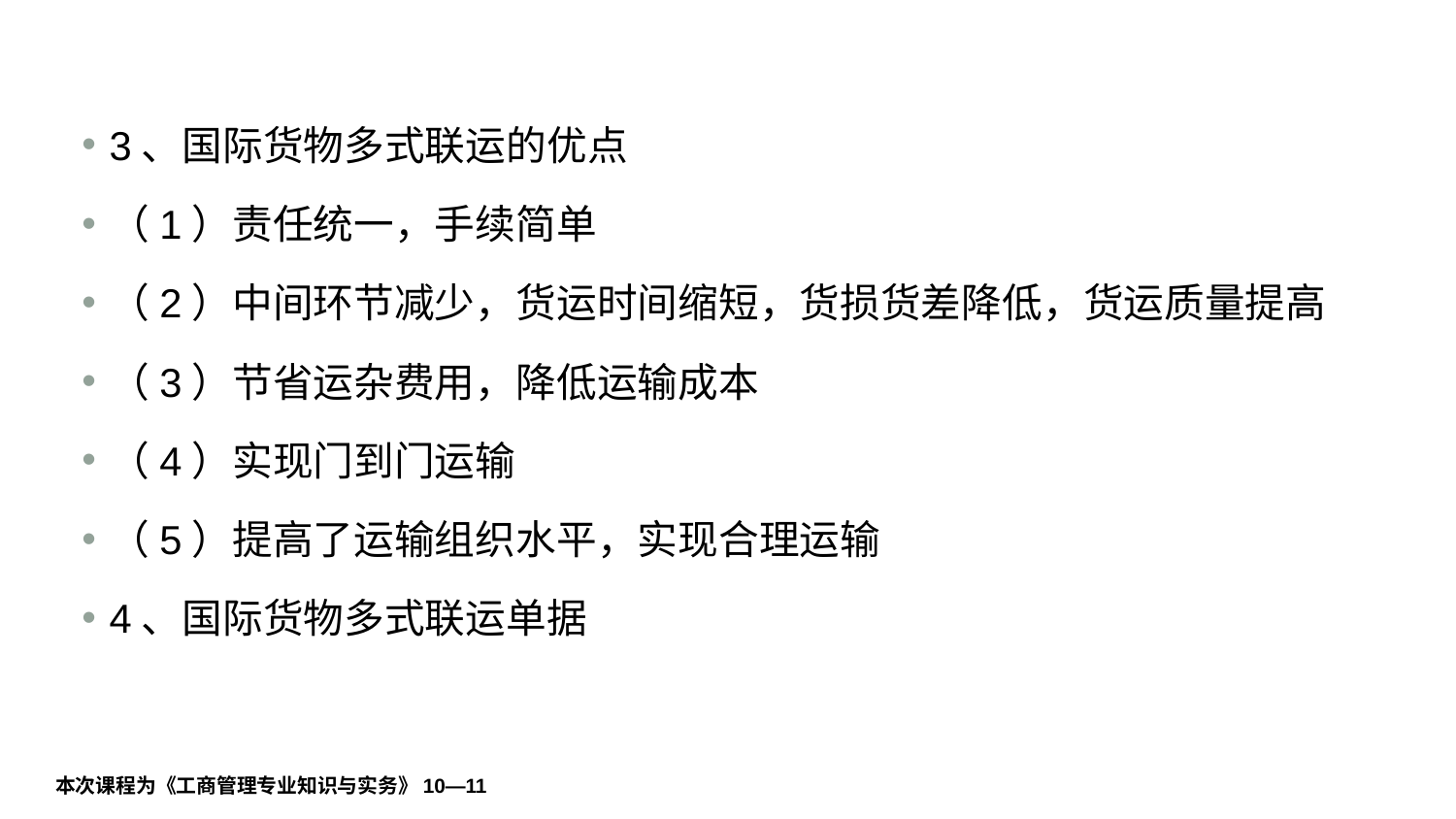

#
3、国际货物多式联运的优点
（1）责任统一，手续简单
（2）中间环节减少，货运时间缩短，货损货差降低，货运质量提高
（3）节省运杂费用，降低运输成本
（4）实现门到门运输
（5）提高了运输组织水平，实现合理运输
4、国际货物多式联运单据